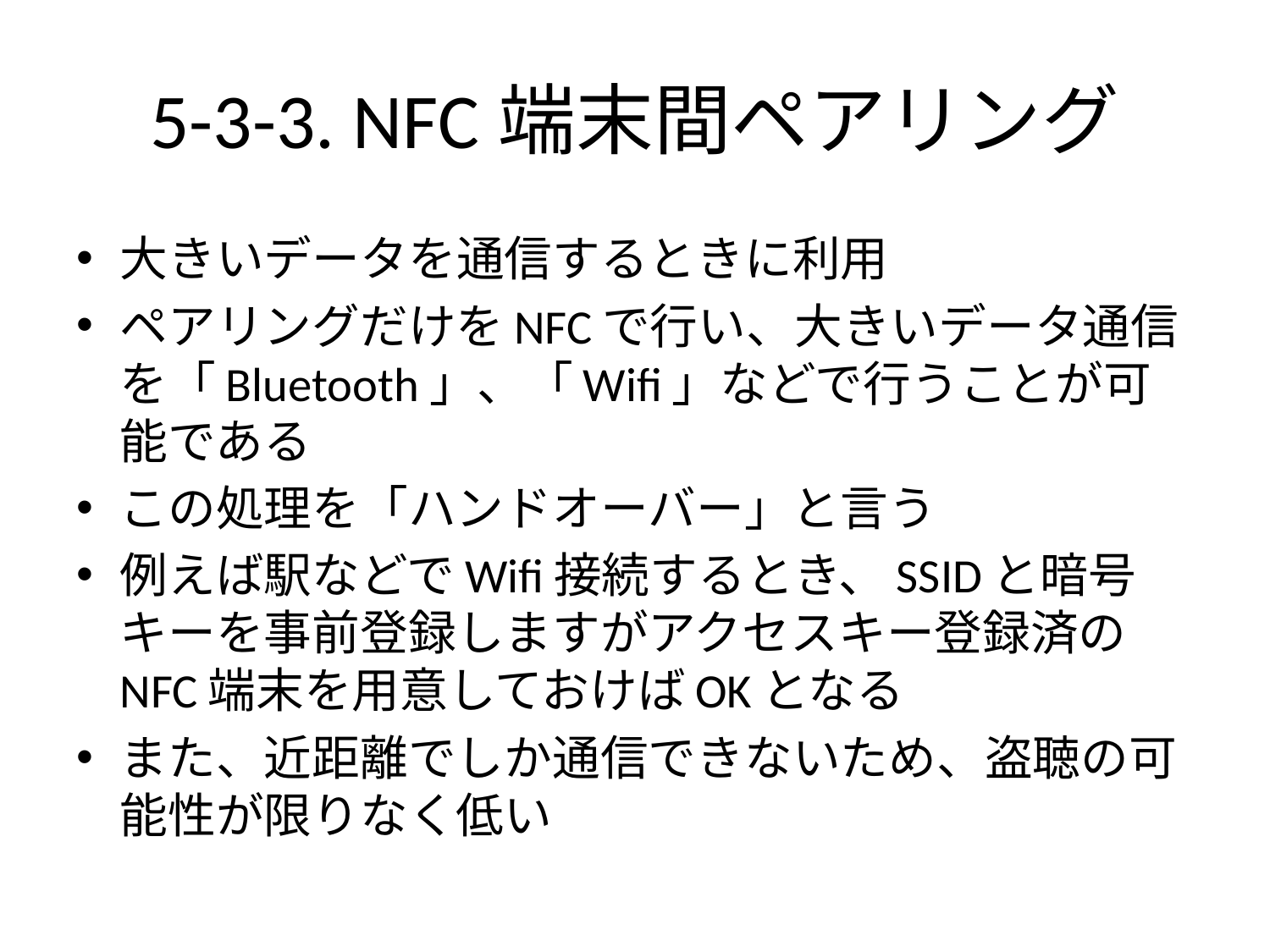

# 5-3-3. NFC端末間ペアリング
大きいデータを通信するときに利用
ペアリングだけをNFCで行い、大きいデータ通信を「Bluetooth」、「Wifi」などで行うことが可能である
この処理を「ハンドオーバー」と言う
例えば駅などでWifi接続するとき、SSIDと暗号キーを事前登録しますがアクセスキー登録済のNFC端末を用意しておけばOKとなる
また、近距離でしか通信できないため、盗聴の可能性が限りなく低い